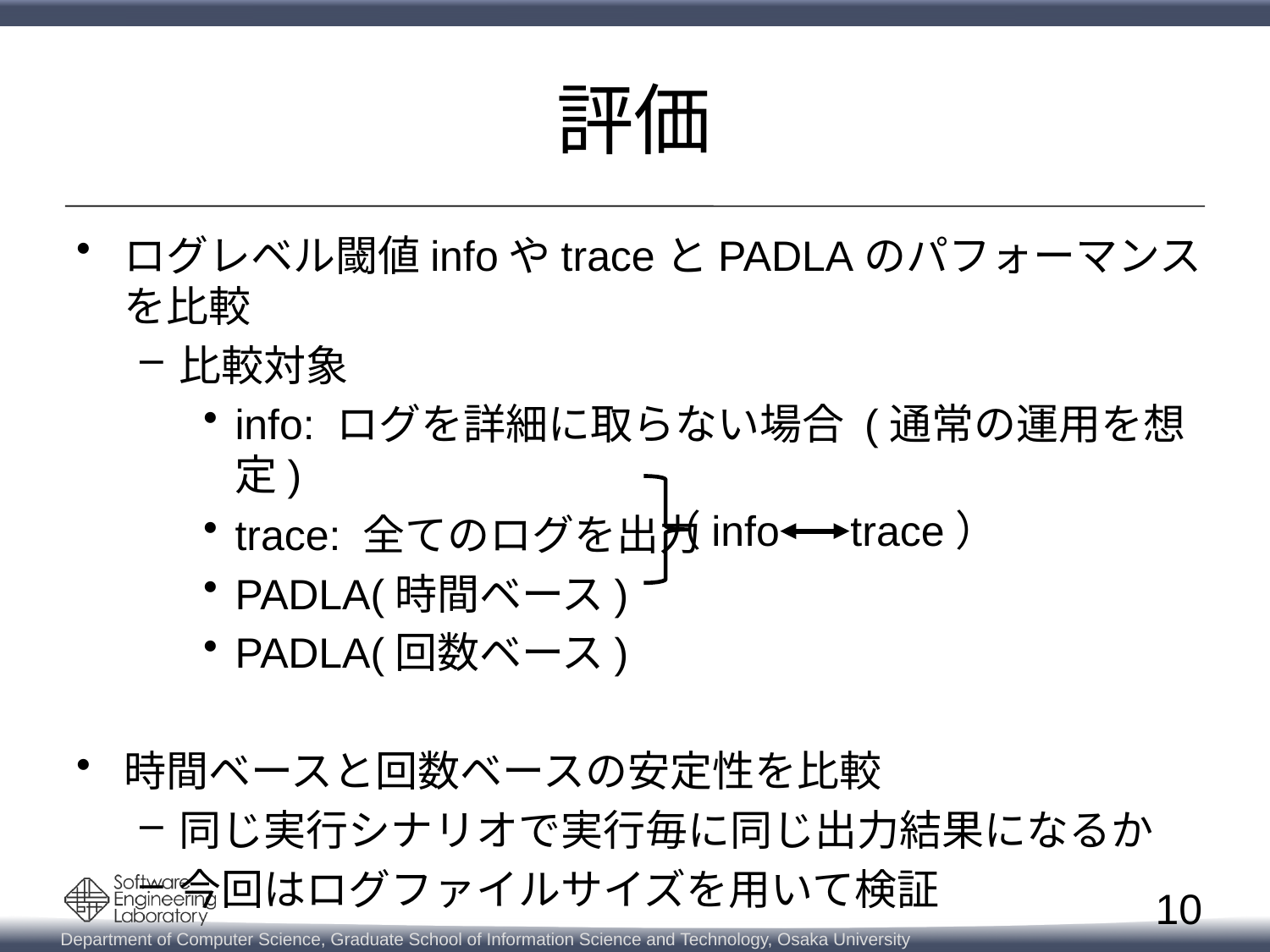

# 評価
ログレベル閾値infoやtraceとPADLAのパフォーマンスを比較
比較対象
info: ログを詳細に取らない場合 (通常の運用を想定)
trace: 全てのログを出力
PADLA(時間ベース)
PADLA(回数ベース)

時間ベースと回数ベースの安定性を比較
同じ実行シナリオで実行毎に同じ出力結果になるか
今回はログファイルサイズを用いて検証

（info      trace）
10